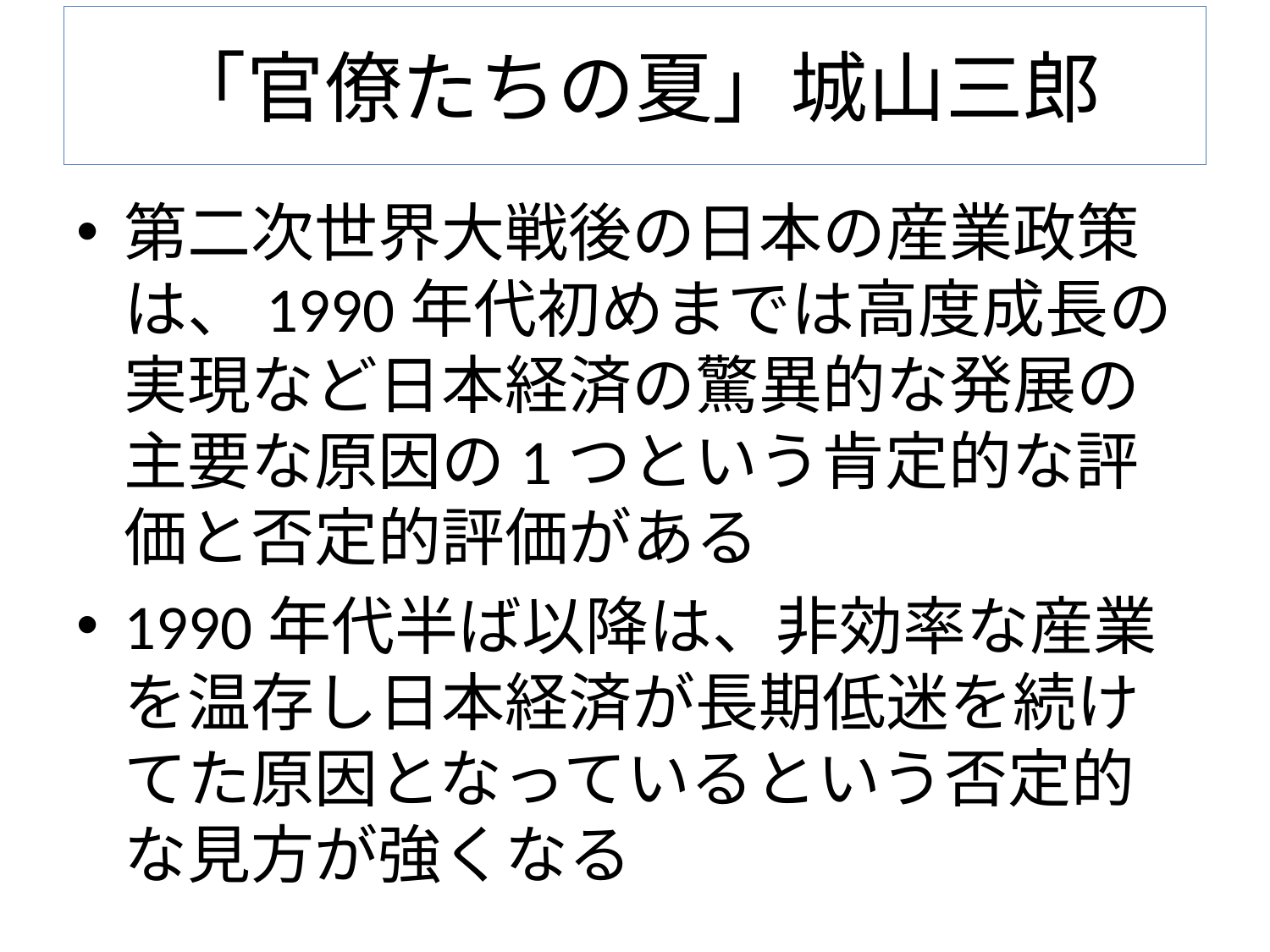

# 「官僚たちの夏」城山三郎
第二次世界大戦後の日本の産業政策は、1990年代初めまでは高度成長の実現など日本経済の驚異的な発展の主要な原因の1つという肯定的な評価と否定的評価がある
1990年代半ば以降は、非効率な産業を温存し日本経済が長期低迷を続けてた原因となっているという否定的な見方が強くなる